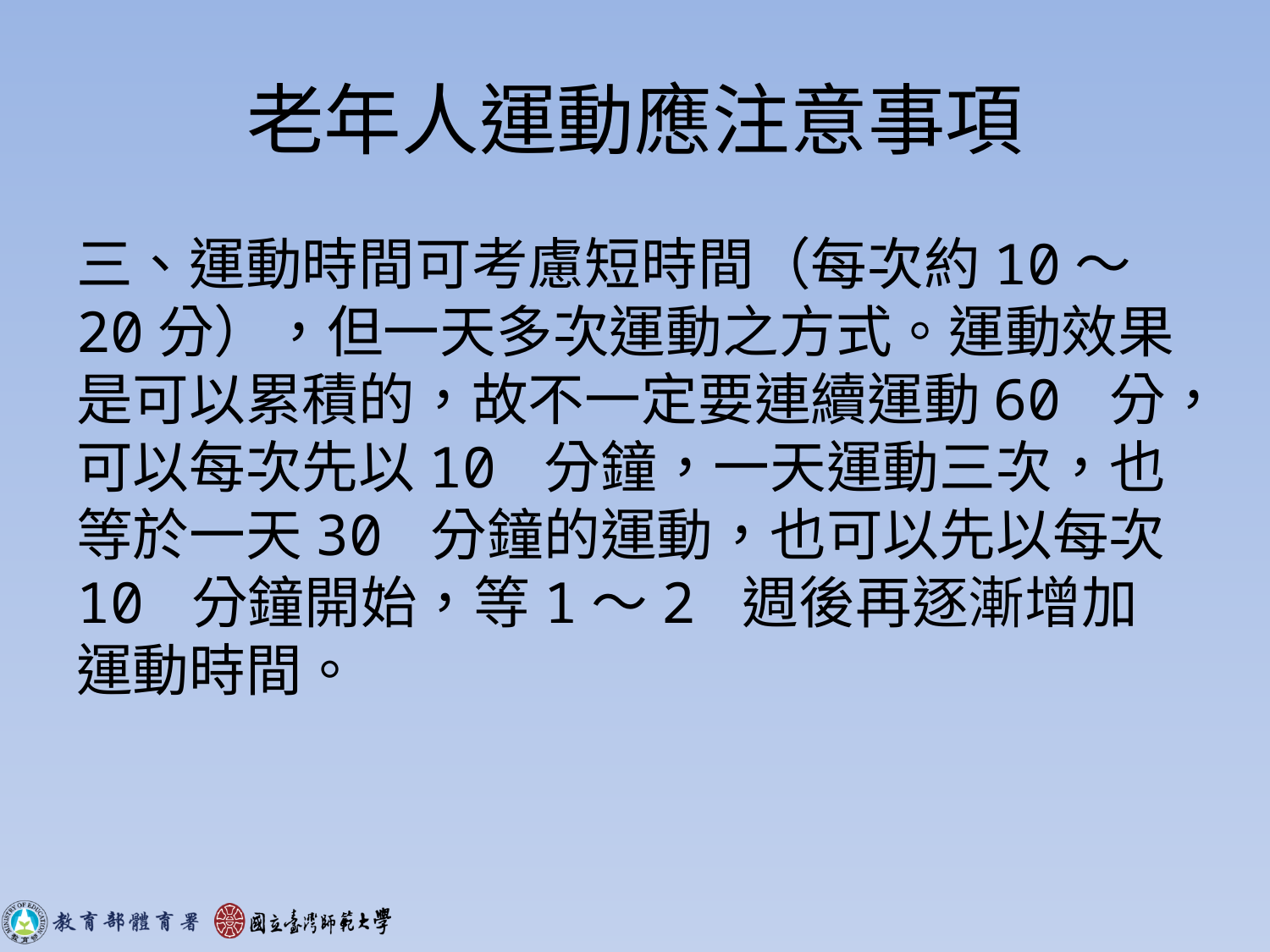

# 老年人運動應注意事項
三、運動時間可考慮短時間（每次約10～20分），但一天多次運動之方式。運動效果是可以累積的，故不一定要連續運動60 分，可以每次先以10 分鐘，一天運動三次，也等於一天30 分鐘的運動，也可以先以每次10 分鐘開始，等1～2 週後再逐漸增加運動時間。